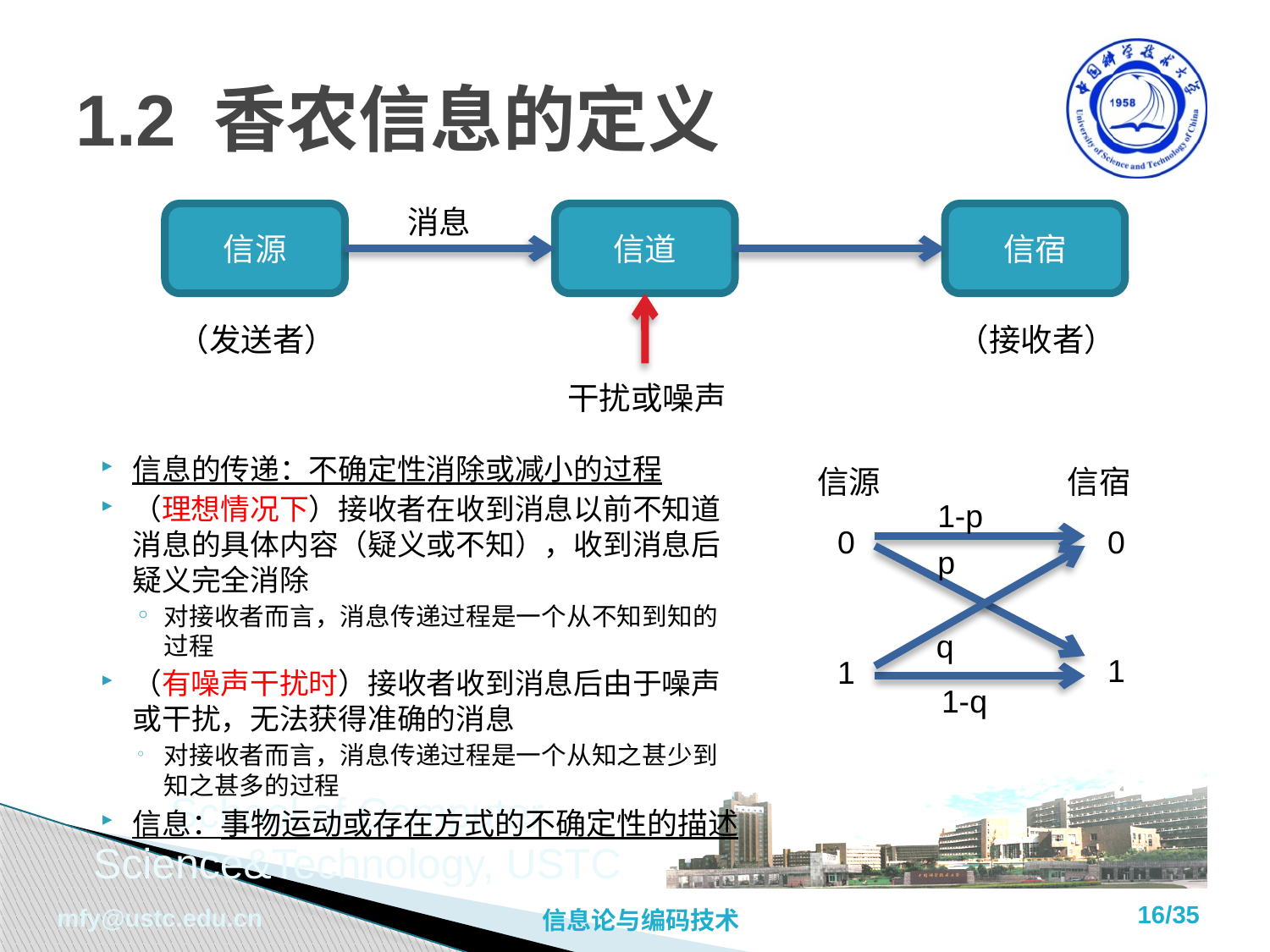

# 1.2 香农信息的定义
消息
信源
信道
信宿

信息的传递：不确定性消除或减小的过程
（理想情况下）接收者在收到消息以前不知道消息的具体内容（疑义或不知），收到消息后疑义完全消除
对接收者而言，消息传递过程是一个从不知到知的过程
（有噪声干扰时）接收者收到消息后由于噪声或干扰，无法获得准确的消息
对接收者而言，消息传递过程是一个从知之甚少到知之甚多的过程
信息：事物运动或存在方式的不确定性的描述

（发送者）
（接收者）
干扰或噪声
信源
信宿
1-p
0
0
p
q
1
1
1-q